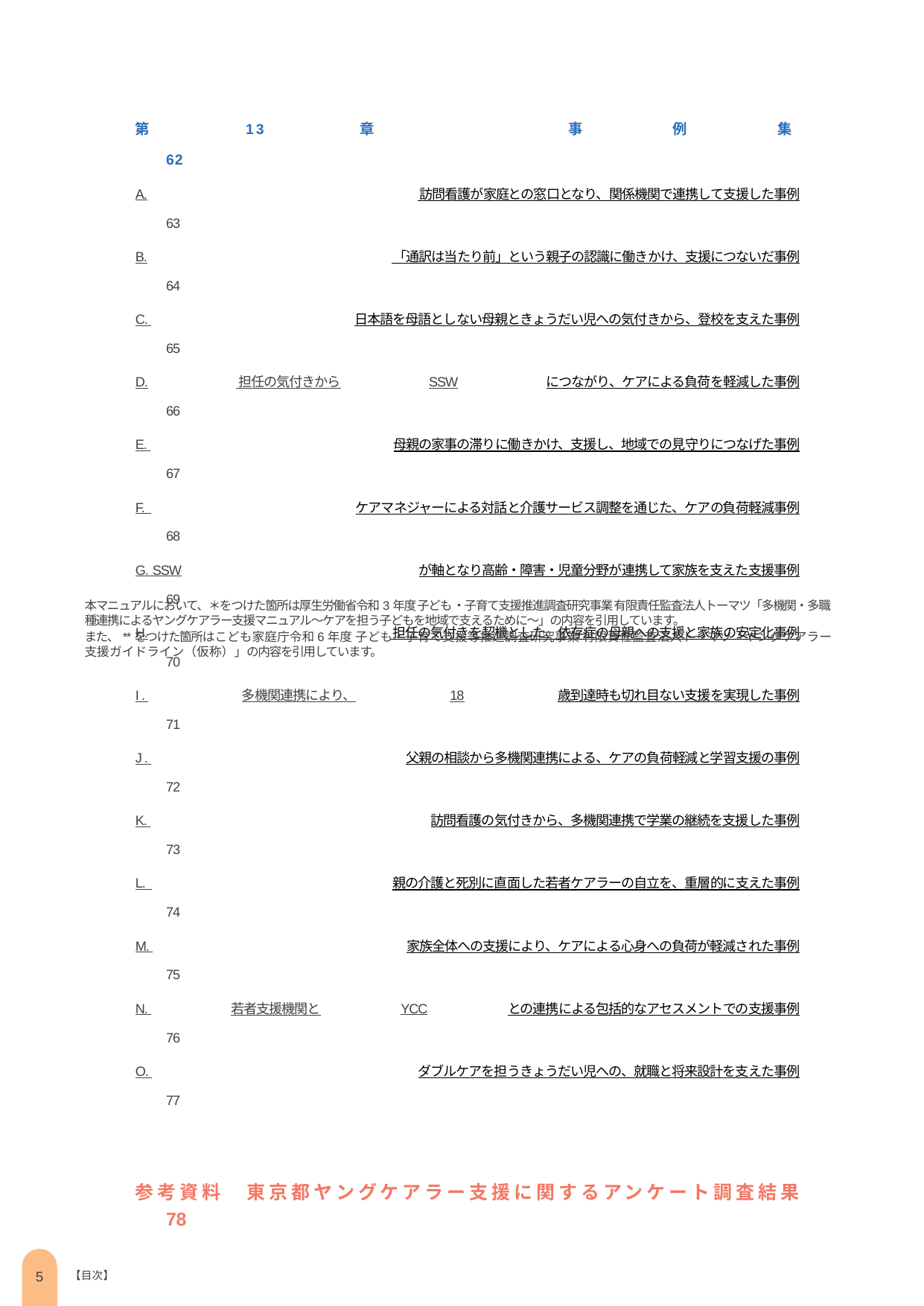

第13章　事例集 	 62
A. 訪問看護が家庭との窓口となり、関係機関で連携して支援した事例	 63
B. 「通訳は当たり前」という親子の認識に働きかけ、支援につないだ事例	 64
C. 日本語を母語としない母親ときょうだい児への気付きから、登校を支えた事例	 65
D. 担任の気付きからSSWにつながり、ケアによる負荷を軽減した事例	 66
E. 母親の家事の滞りに働きかけ、支援し、地域での見守りにつなげた事例	 67
F.  ケアマネジャーによる対話と介護サービス調整を通じた、ケアの負荷軽減事例	 68
G. SSWが軸となり高齢・障害・児童分野が連携して家族を支えた支援事例	 69
H. 担任の気付きを契機とした、依存症の母親への支援と家族の安定化事例	 70
I . 多機関連携により、18歳到達時も切れ目ない支援を実現した事例	 71
J . 父親の相談から多機関連携による、ケアの負荷軽減と学習支援の事例	 72
K. 訪問看護の気付きから、多機関連携で学業の継続を支援した事例	 73
L.  親の介護と死別に直面した若者ケアラーの自立を、重層的に支えた事例	 74
M. 家族全体への支援により、ケアによる心身への負荷が軽減された事例	 75
N. 若者支援機関とYCCとの連携による包括的なアセスメントでの支援事例	 76
O. ダブルケアを担うきょうだい児への、就職と将来設計を支えた事例	 77

参考資料　東京都ヤングケアラー支援に関するアンケート調査結果 	 78
本マニュアルにおいて、＊をつけた箇所は厚生労働省令和3年度 子ども ・子育て支援推進調査研究事業 有限責任監査法人トーマツ「多機関・多職種連携によるヤングケアラー支援マニュアル～ケアを担う子どもを地域で支えるために～」の内容を引用しています。
また、**をつけた箇所はこども家庭庁令和6年度 子ども・子育て支援等推進調査研究事業 有限責任監査法人トーマツ「ヤングケアラー支援ガイドライン（仮称）」の内容を引用しています。

5
【目次】